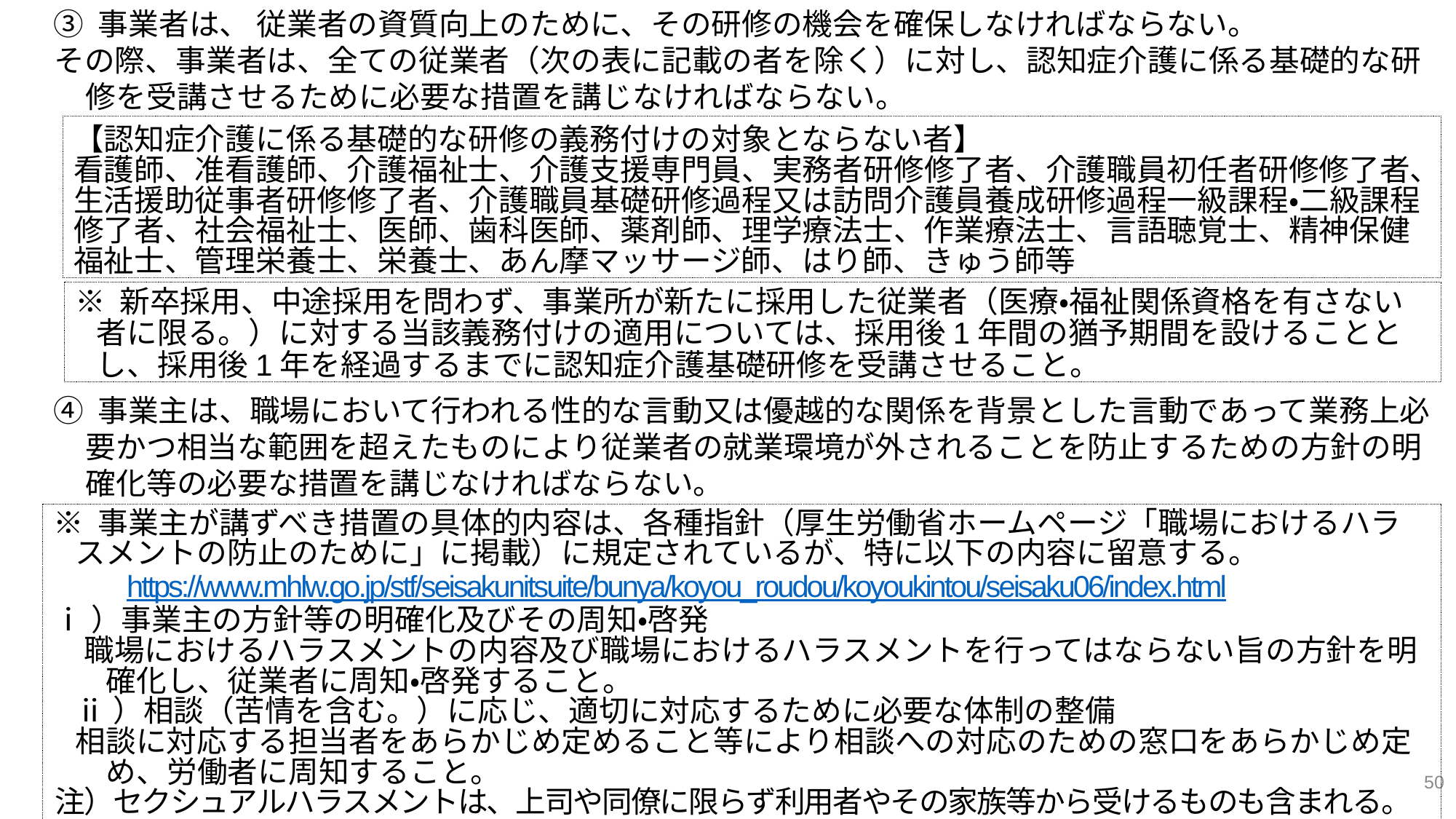

③ 事業者は、 従業者の資質向上のために、その研修の機会を確保しなければならない。
その際、事業者は、全ての従業者（次の表に記載の者を除く）に対し、認知症介護に係る基礎的な研修を受講させるために必要な措置を講じなければならない。

④ 事業主は、職場において行われる性的な言動又は優越的な関係を背景とした言動であって業務上必要かつ相当な範囲を超えたものにより従業者の就業環境が外されることを防止するための方針の明確化等の必要な措置を講じなければならない。

【認知症介護に係る基礎的な研修の義務付けの対象とならない者】
看護師、准看護師、介護福祉士、介護支援専門員、実務者研修修了者、介護職員初任者研修修了者、生活援助従事者研修修了者、介護職員基礎研修過程又は訪問介護員養成研修過程一級課程・二級課程修了者、社会福祉士、医師、歯科医師、薬剤師、理学療法士、作業療法士、言語聴覚士、精神保健福祉士、管理栄養士、栄養士、あん摩マッサージ師、はり師、きゅう師等
※ 新卒採用、中途採用を問わず、事業所が新たに採用した従業者（医療・福祉関係資格を有さない者に限る。）に対する当該義務付けの適用については、採用後1年間の猶予期間を設けることとし、採用後1年を経過するまでに認知症介護基礎研修を受講させること。
※ 事業主が講ずべき措置の具体的内容は、各種指針（厚生労働省ホームページ「職場におけるハラスメントの防止のために」に掲載）に規定されているが、特に以下の内容に留意する。
https://www.mhlw.go.jp/stf/seisakunitsuite/bunya/koyou_roudou/koyoukintou/seisaku06/index.html
ⅰ）事業主の方針等の明確化及びその周知・啓発
職場におけるハラスメントの内容及び職場におけるハラスメントを行ってはならない旨の方針を明確化し、従業者に周知・啓発すること。
ⅱ）相談（苦情を含む。）に応じ、適切に対応するために必要な体制の整備
相談に対応する担当者をあらかじめ定めること等により相談への対応のための窓口をあらかじめ定め、労働者に周知すること。
注）セクシュアルハラスメントは、上司や同僚に限らず利用者やその家族等から受けるものも含まれる。
50